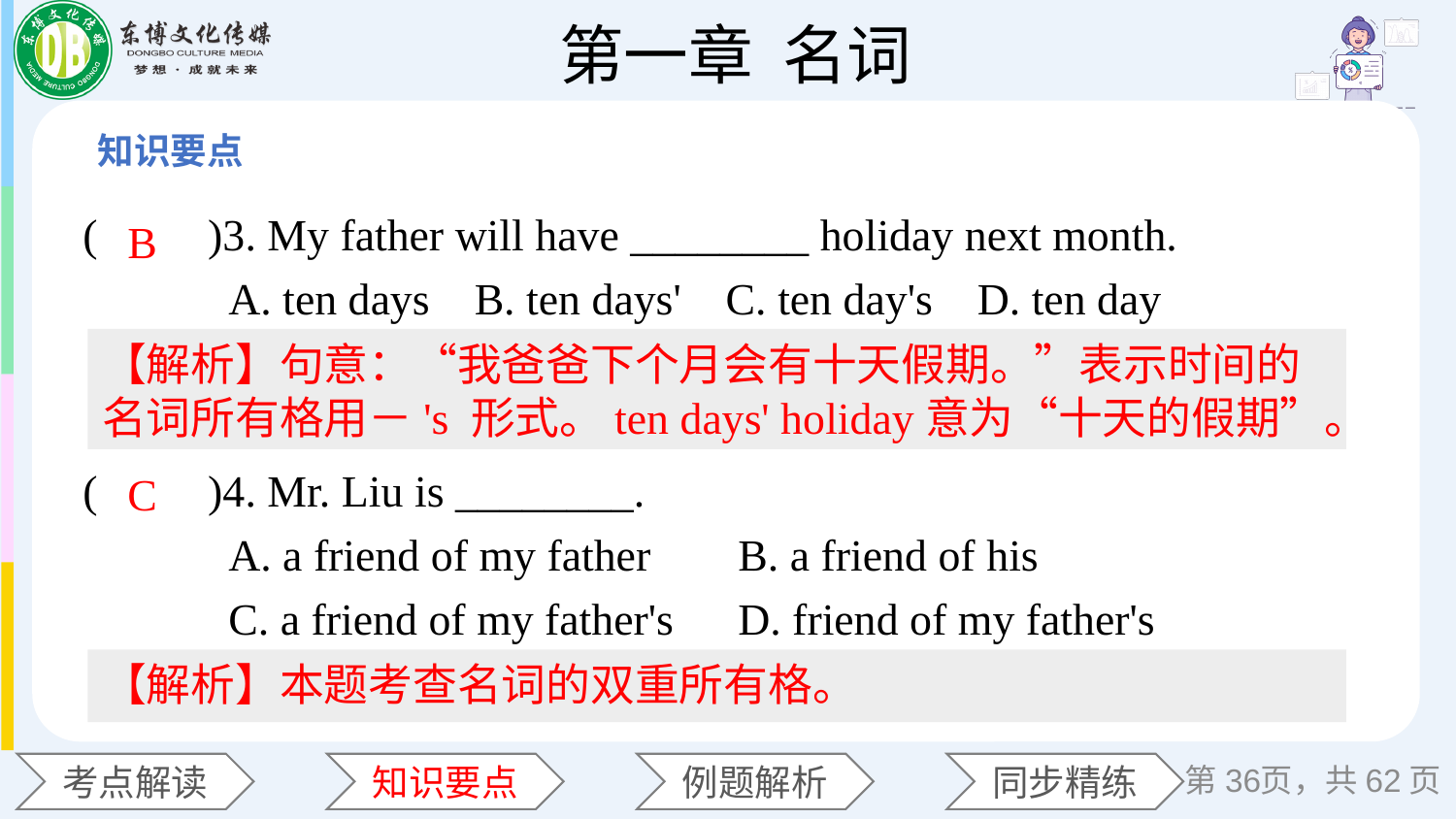

(　　)3. My father will have ________ holiday next month.
A. ten days    B. ten days'    C. ten day's    D. ten day

(　　)4. Mr. Liu is ________.
A. a friend of my father    	B. a friend of his
C. a friend of my father's    	D. friend of my father's
B
【解析】句意：“我爸爸下个月会有十天假期。”表示时间的名词所有格用－'s 形式。ten days' holiday意为“十天的假期”。
C
【解析】本题考查名词的双重所有格。
第36页，共62页